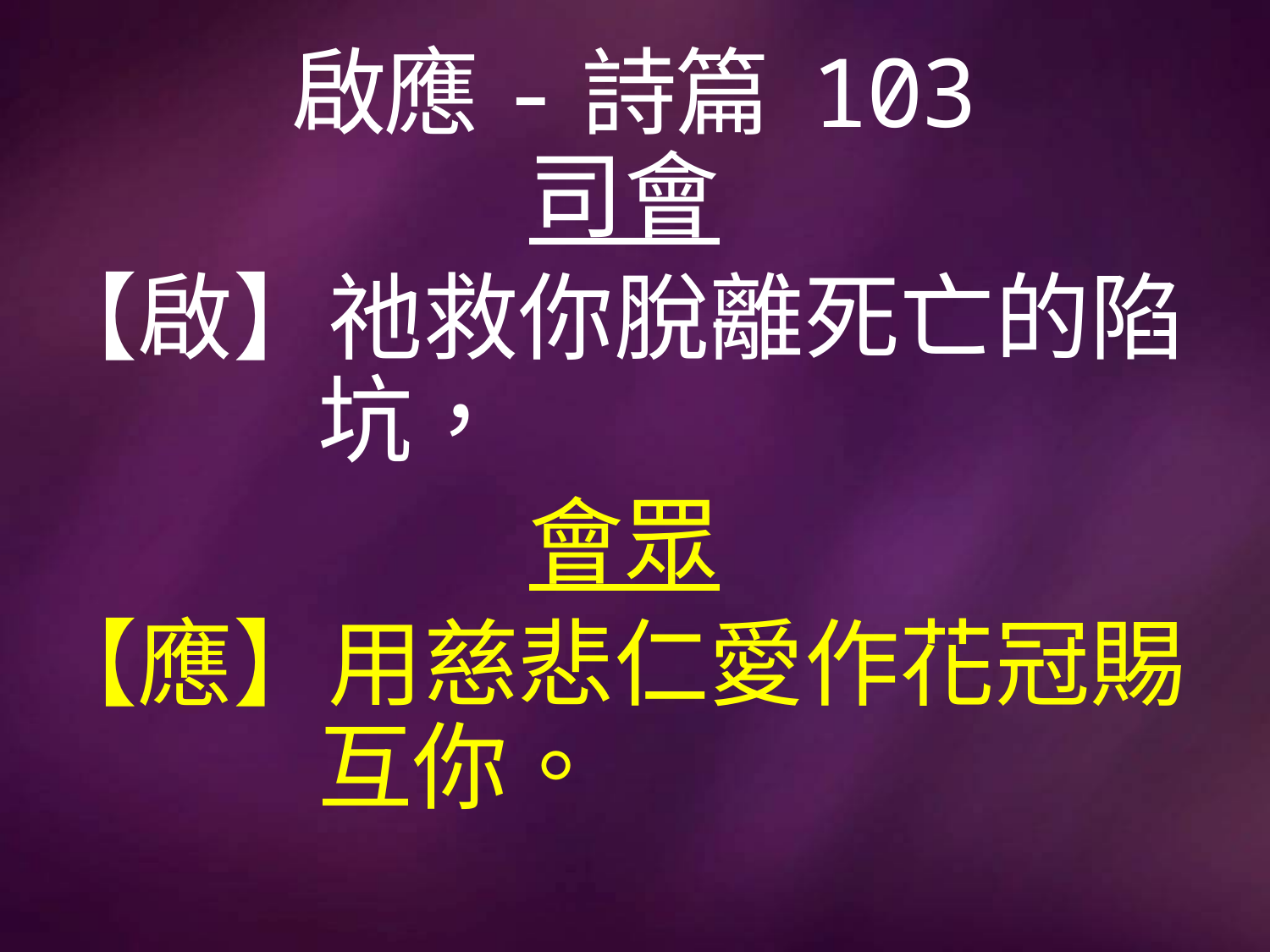

# 啟應-詩篇 103
司會
【啟】祂救你脫離死亡的陷		 坑，
會眾
【應】用慈悲仁愛作花冠賜		 互你。